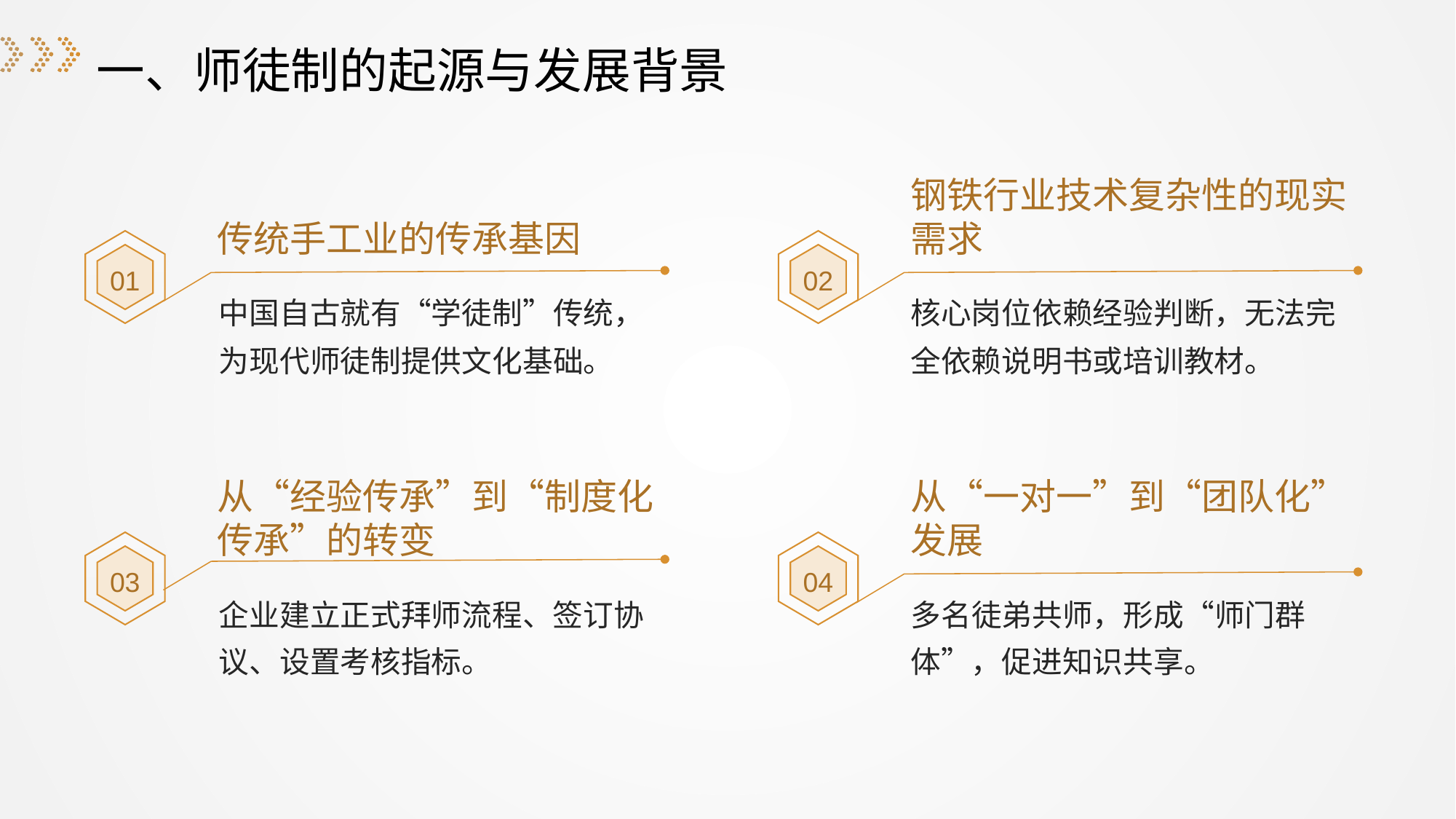

一、师徒制的起源与发展背景

传统手工业的传承基因
钢铁行业技术复杂性的现实需求

01
02

中国自古就有“学徒制”传统，为现代师徒制提供文化基础。
核心岗位依赖经验判断，无法完全依赖说明书或培训教材。
从“经验传承”到“制度化传承”的转变
从“一对一”到“团队化”发展

03
04

企业建立正式拜师流程、签订协议、设置考核指标。
多名徒弟共师，形成“师门群体”，促进知识共享。